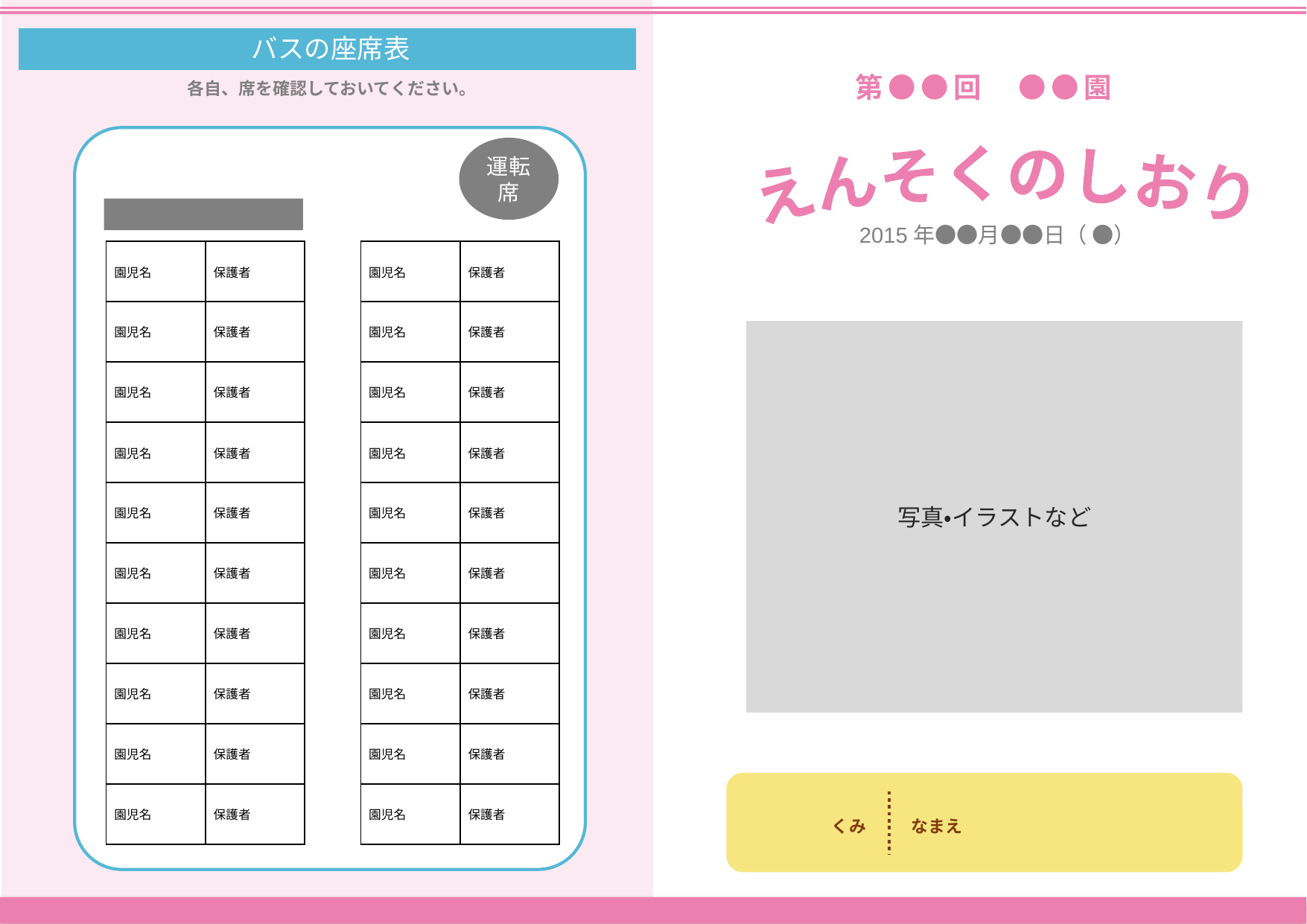

バスの座席表

第●●回　●●園
各自、席を確認しておいてください。

運転席
えんそくのしおり

2015年●●月●●日（ ●）
| 園児名 | 保護者 |
| --- | --- |
| 園児名 | 保護者 |
| 園児名 | 保護者 |
| 園児名 | 保護者 |
| 園児名 | 保護者 |
| 園児名 | 保護者 |
| 園児名 | 保護者 |
| 園児名 | 保護者 |
| 園児名 | 保護者 |
| 園児名 | 保護者 |
| 園児名 | 保護者 |
| --- | --- |
| 園児名 | 保護者 |
| 園児名 | 保護者 |
| 園児名 | 保護者 |
| 園児名 | 保護者 |
| 園児名 | 保護者 |
| 園児名 | 保護者 |
| 園児名 | 保護者 |
| 園児名 | 保護者 |
| 園児名 | 保護者 |
写真・イラストなど

くみ
なまえ